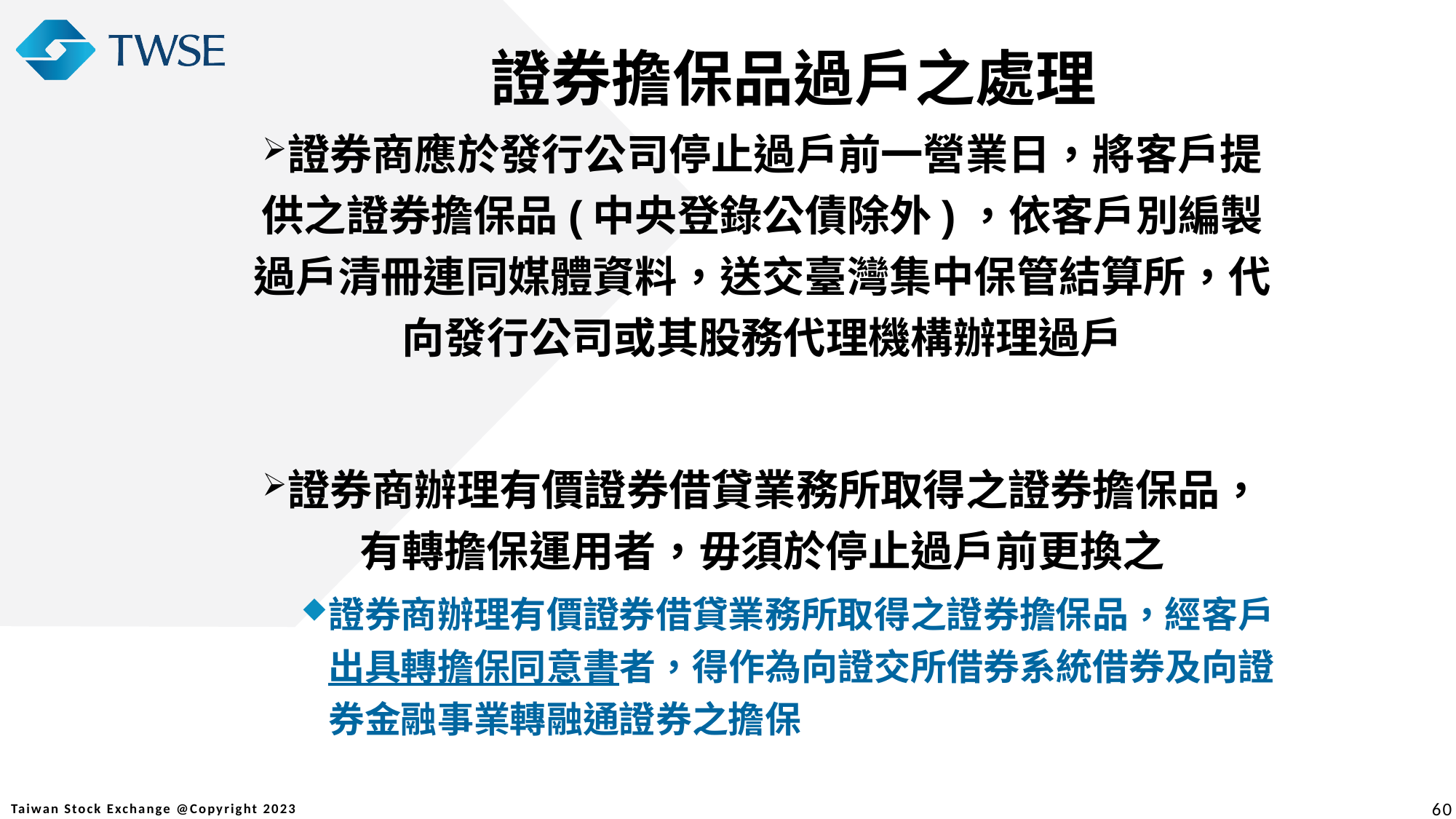

證券擔保品過戶之處理
證券商應於發行公司停止過戶前一營業日，將客戶提供之證券擔保品(中央登錄公債除外)，依客戶別編製過戶清冊連同媒體資料，送交臺灣集中保管結算所，代向發行公司或其股務代理機構辦理過戶

證券商辦理有價證券借貸業務所取得之證券擔保品，有轉擔保運用者，毋須於停止過戶前更換之
證券商辦理有價證券借貸業務所取得之證券擔保品，經客戶出具轉擔保同意書者，得作為向證交所借券系統借券及向證券金融事業轉融通證券之擔保

60